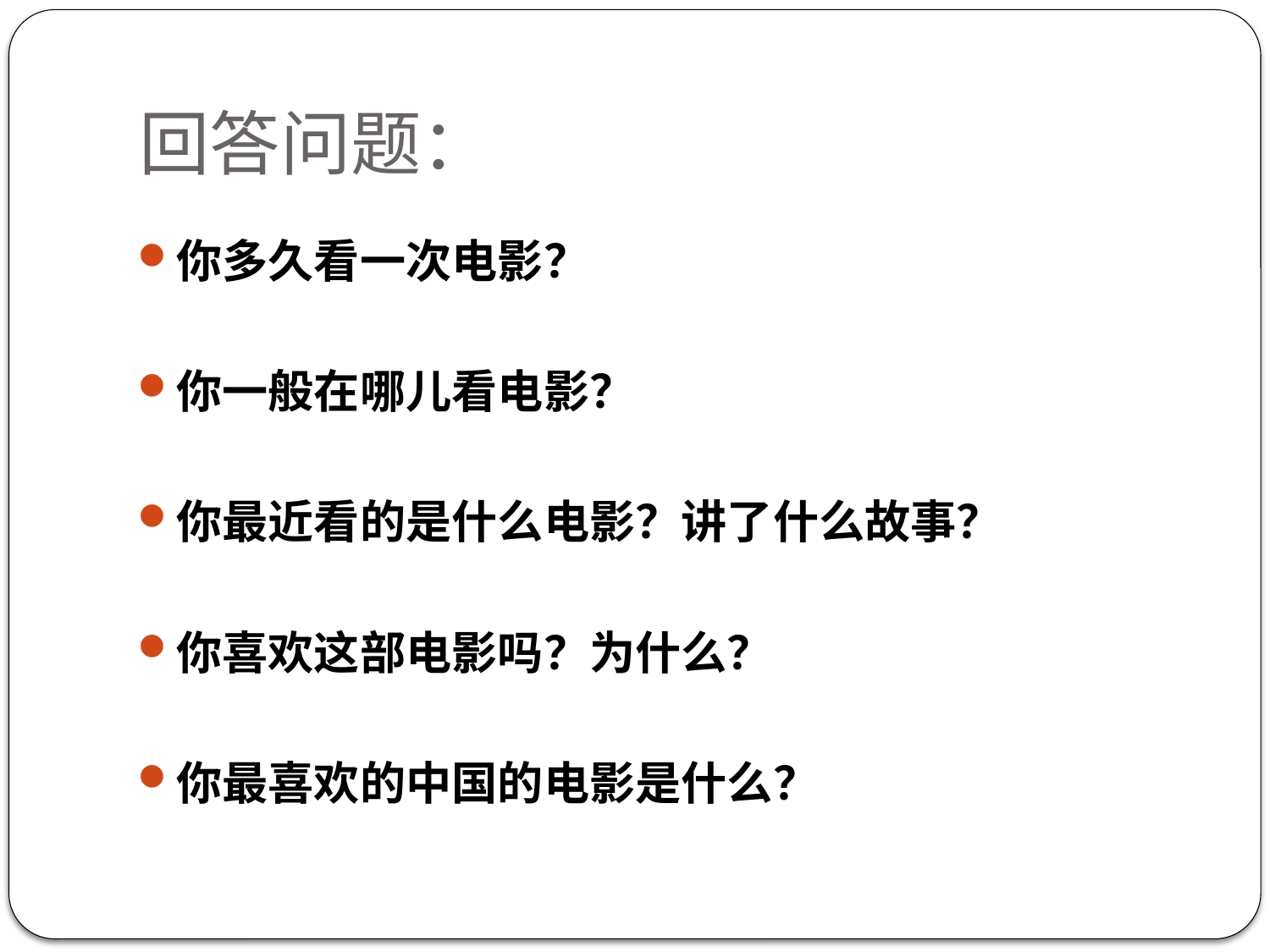

# 回答问题：
你多久看一次电影？

你一般在哪儿看电影？

你最近看的是什么电影？讲了什么故事？

你喜欢这部电影吗？为什么？

你最喜欢的中国的电影是什么？